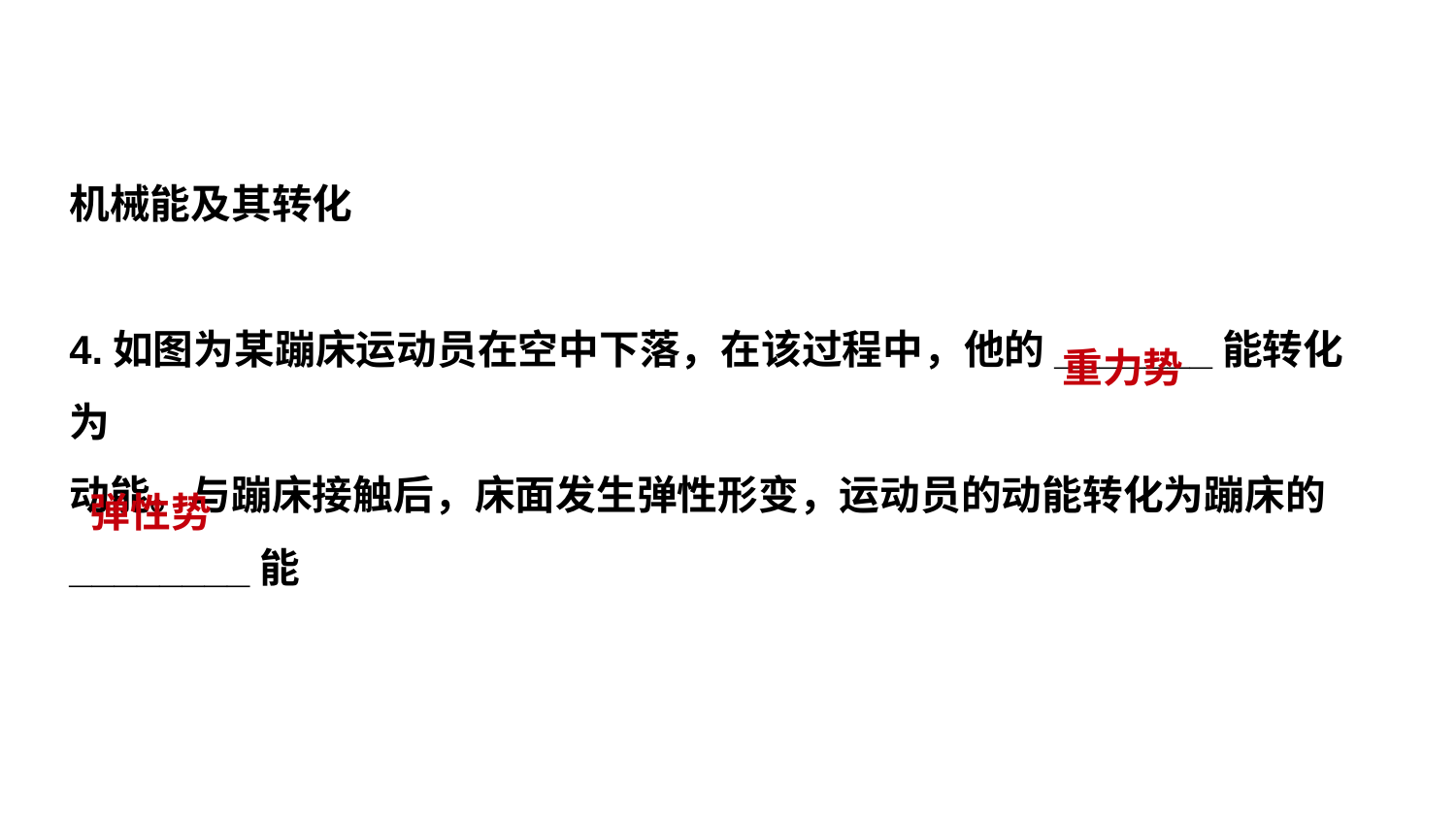

机械能及其转化

4.如图为某蹦床运动员在空中下落，在该过程中，他的_______能转化为
动能。与蹦床接触后，床面发生弹性形变，运动员的动能转化为蹦床的
________能
重力势
弹性势